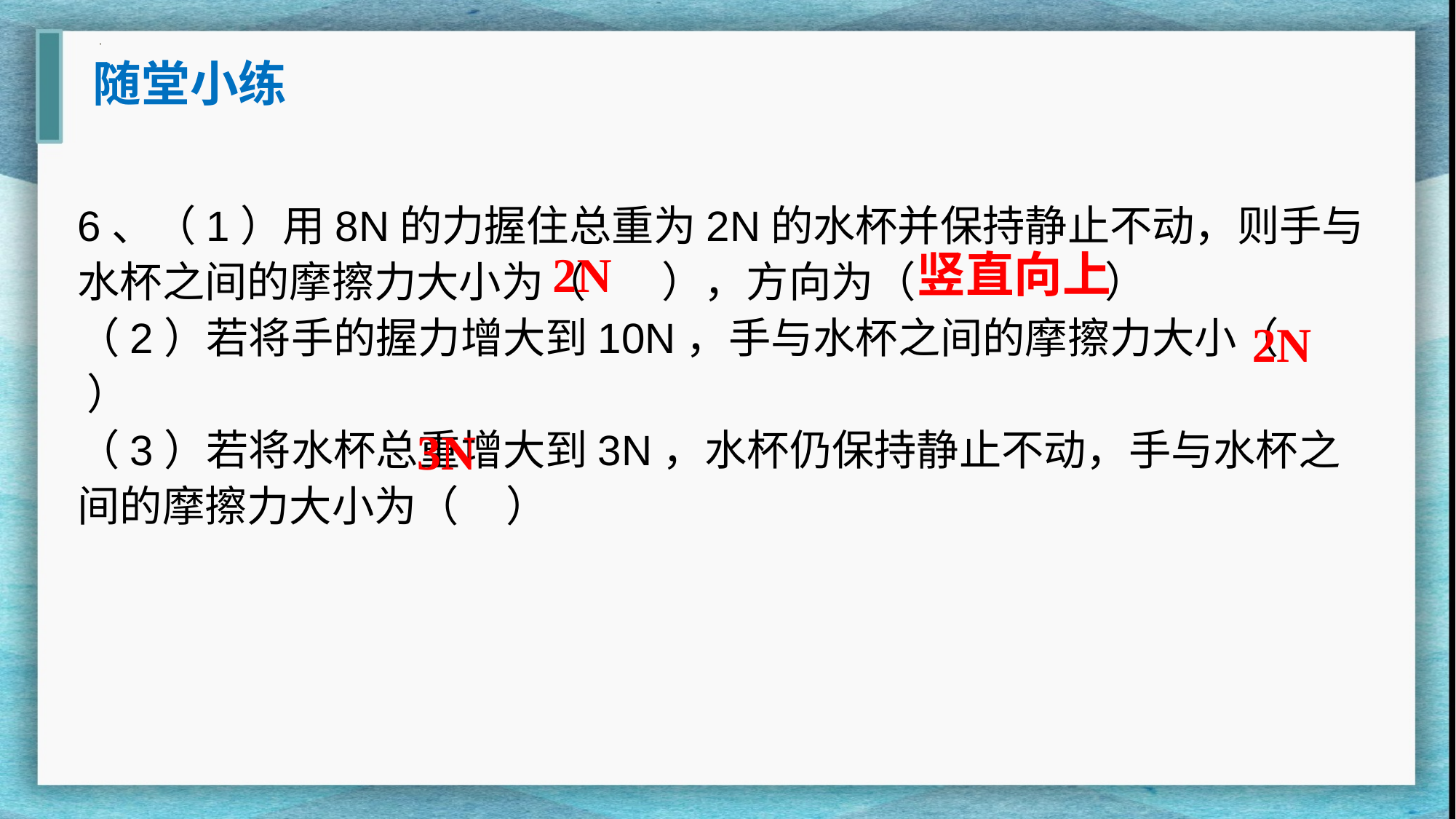

随堂小练
6、（1）用8N的力握住总重为2N的水杯并保持静止不动，则手与水杯之间的摩擦力大小为（        ），方向为（                    ）
（2）若将手的握力增大到10N，手与水杯之间的摩擦力大小（      ）
（3）若将水杯总重增大到3N，水杯仍保持静止不动，手与水杯之间的摩擦力大小为（     ）

竖直向上
2N
2N
3N